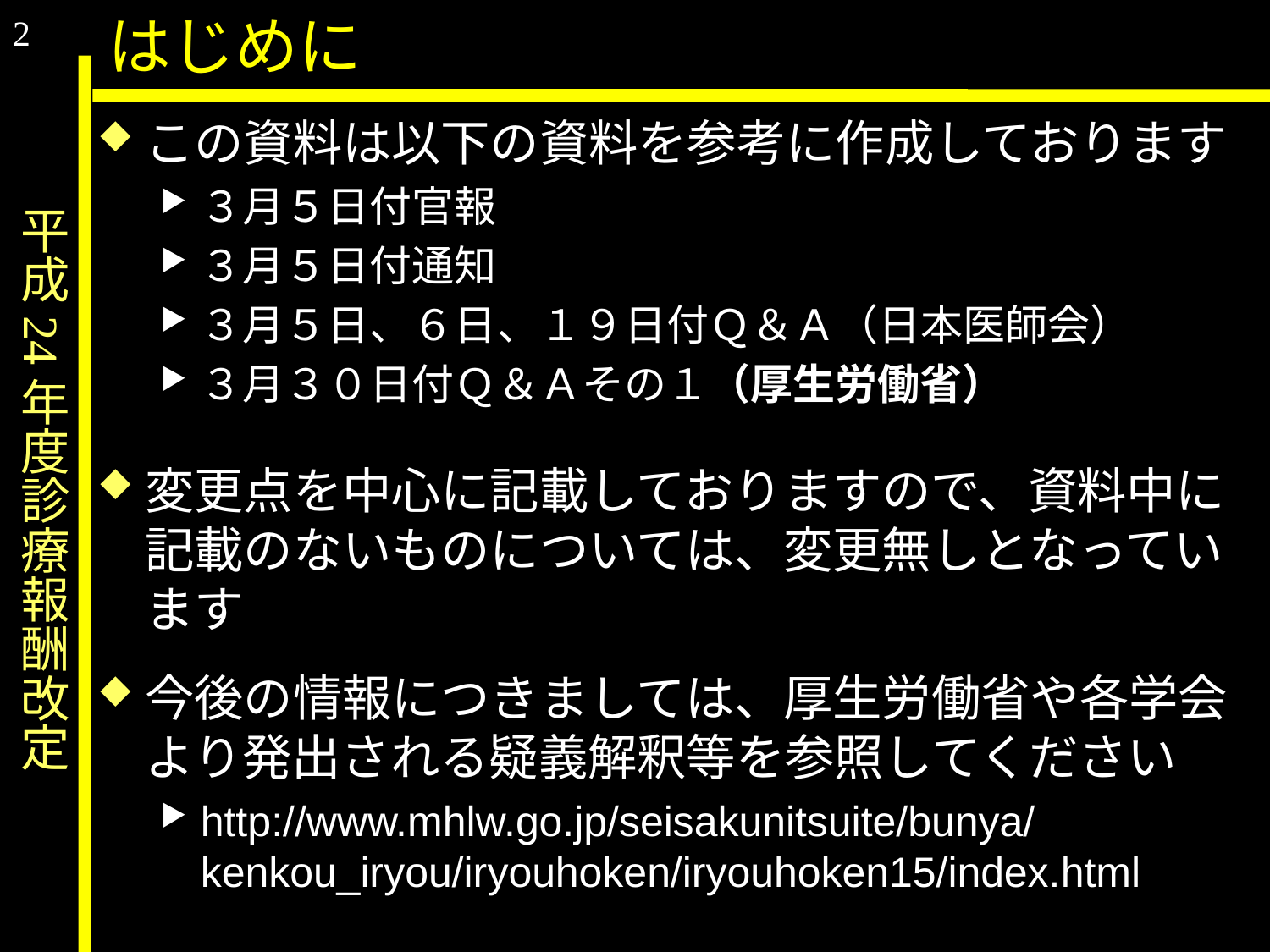

2
はじめに

この資料は以下の資料を参考に作成しております
３月５日付官報
３月５日付通知
３月５日、６日、１９日付Ｑ＆Ａ（日本医師会）
３月３０日付Ｑ＆Ａその１（厚生労働省）

変更点を中心に記載しておりますので、資料中に記載のないものについては、変更無しとなっています

今後の情報につきましては、厚生労働省や各学会より発出される疑義解釈等を参照してください
http://www.mhlw.go.jp/seisakunitsuite/bunya/kenkou_iryou/iryouhoken/iryouhoken15/index.html

# 平成24年度診療報酬改定